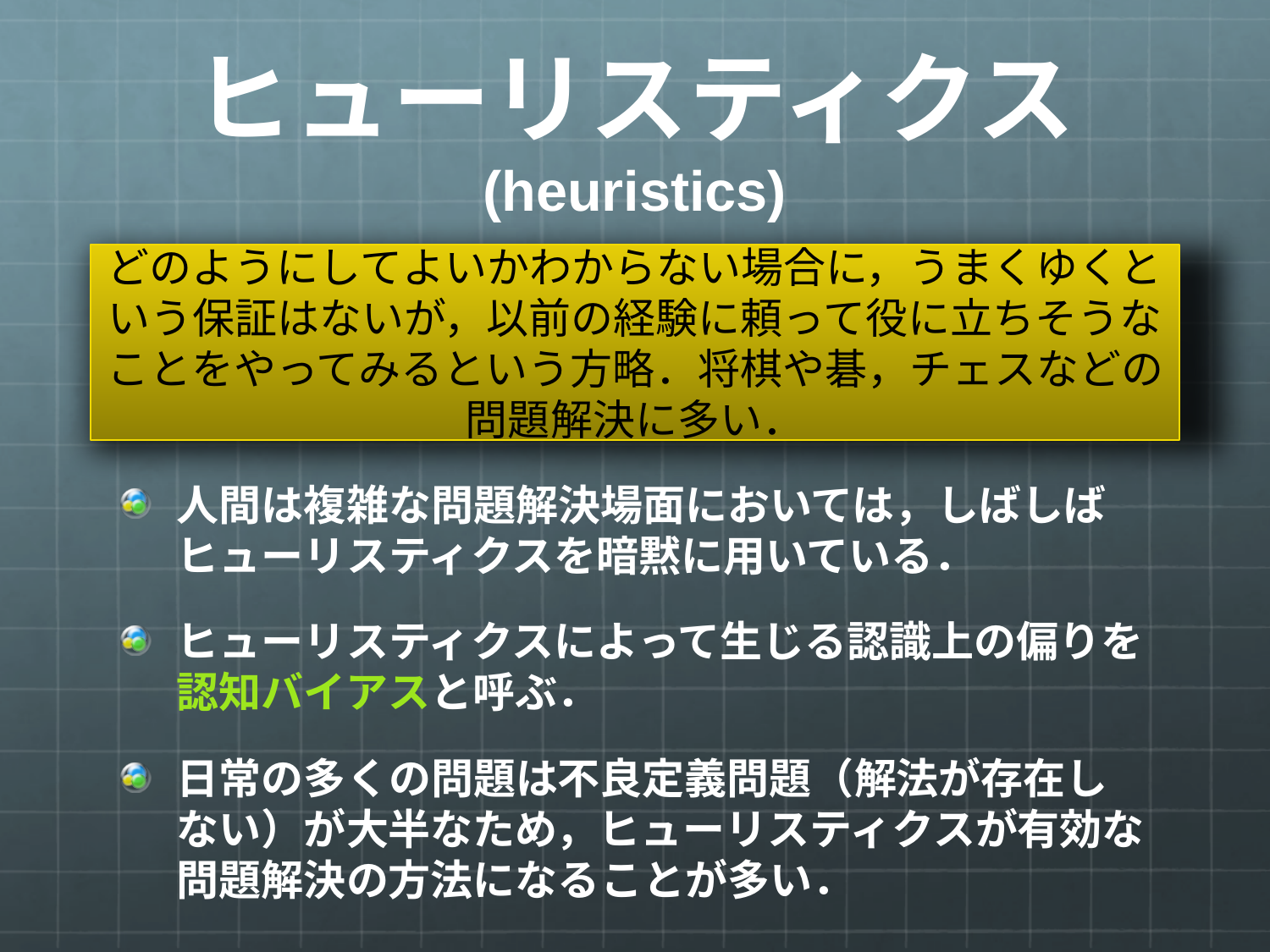

# ヒューリスティクス (heuristics)
どのようにしてよいかわからない場合に，うまくゆくという保証はないが，以前の経験に頼って役に立ちそうなことをやってみるという方略．将棋や碁，チェスなどの問題解決に多い．
人間は複雑な問題解決場面においては，しばしばヒューリスティクスを暗黙に用いている．
ヒューリスティクスによって生じる認識上の偏りを認知バイアスと呼ぶ．
日常の多くの問題は不良定義問題（解法が存在しない）が大半なため，ヒューリスティクスが有効な問題解決の方法になることが多い．